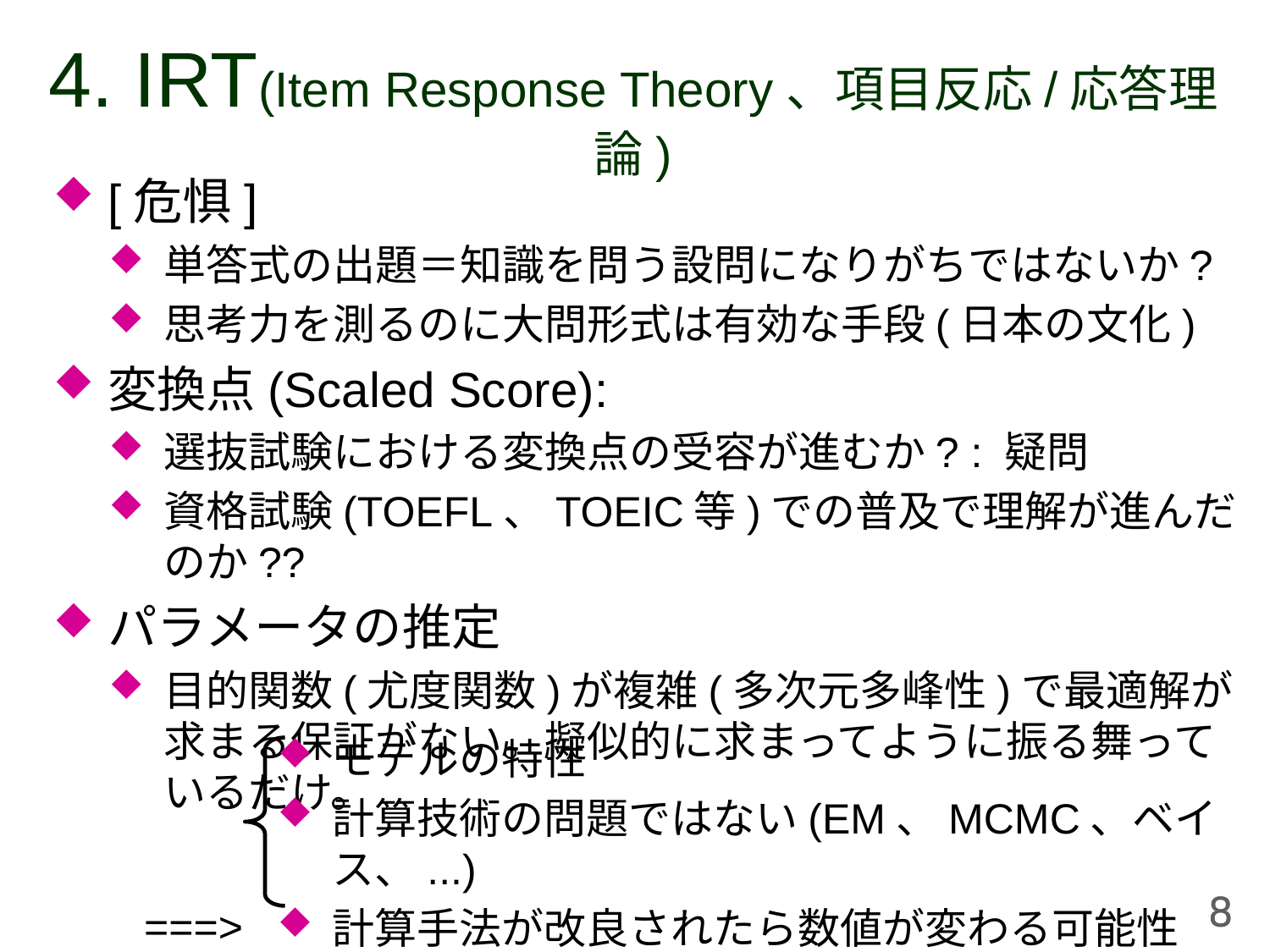

# 4. IRT(Item Response Theory、項目反応/応答理論)
[危惧]
単答式の出題＝知識を問う設問になりがちではないか?
思考力を測るのに大問形式は有効な手段(日本の文化)
変換点(Scaled Score):
選抜試験における変換点の受容が進むか? : 疑問
資格試験(TOEFL、TOEIC等)での普及で理解が進んだのか??
パラメータの推定
目的関数(尤度関数)が複雑(多次元多峰性)で最適解が求まる保証がない。擬似的に求まってように振る舞っているだけ。

   ===>

モデルの特性
計算技術の問題ではない(EM、MCMC、ベイス、...)
計算手法が改良されたら数値が変わる可能性

8
8